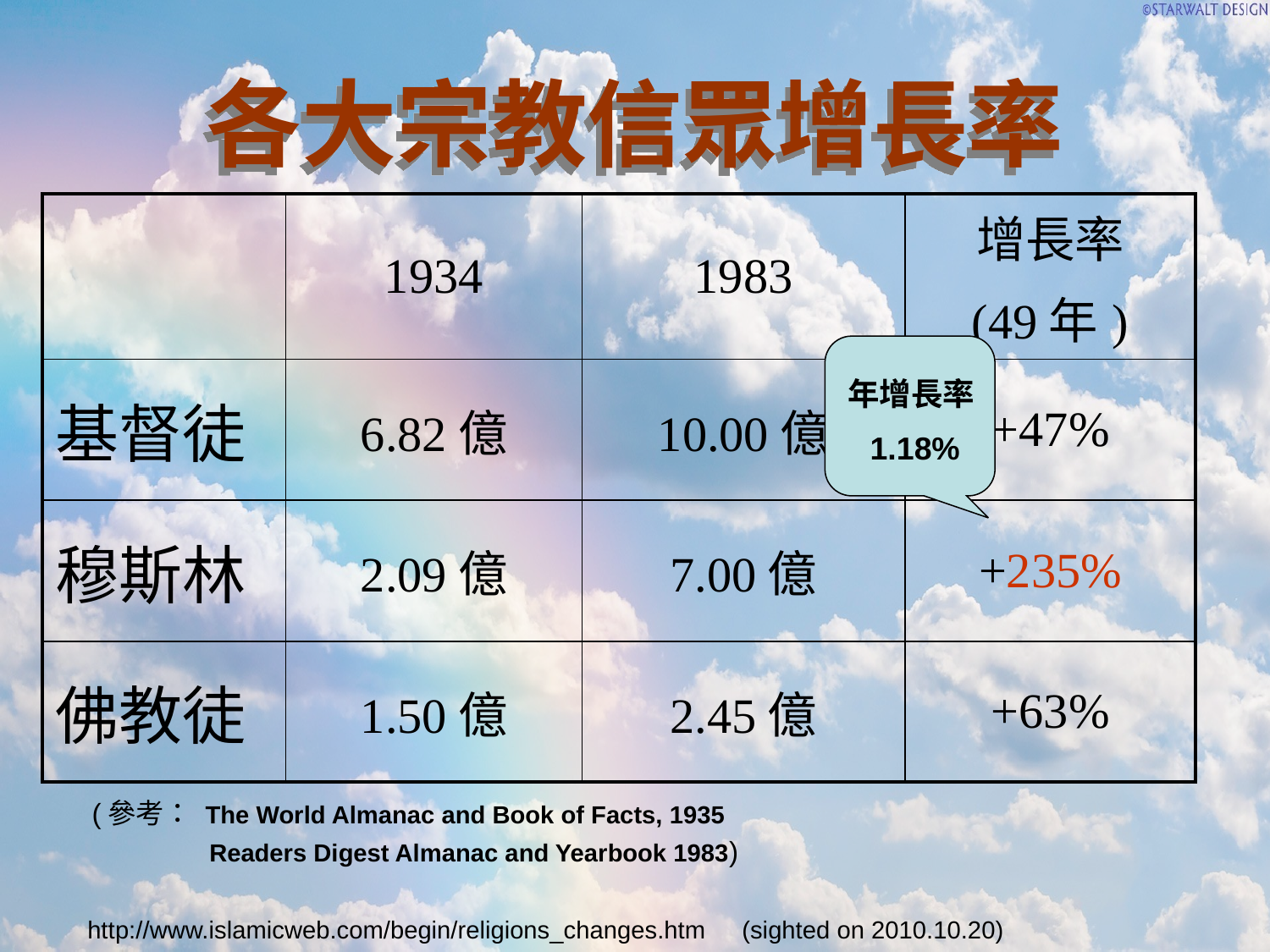

# 各大宗教信眾增長率
|  | 1934 | 1983 | 增長率 (49年) |
| --- | --- | --- | --- |
| 基督徒 | 6.82億 | 10.00億 | +47% |
| 穆斯林 | 2.09億 | 7.00億 | +235% |
| 佛教徒 | 1.50億 | 2.45億 | +63% |

年增長率
1.18%
(參考： The World Almanac and Book of Facts, 1935
               Readers Digest Almanac and Yearbook 1983)
http://www.islamicweb.com/begin/religions_changes.htm    (sighted on 2010.10.20)